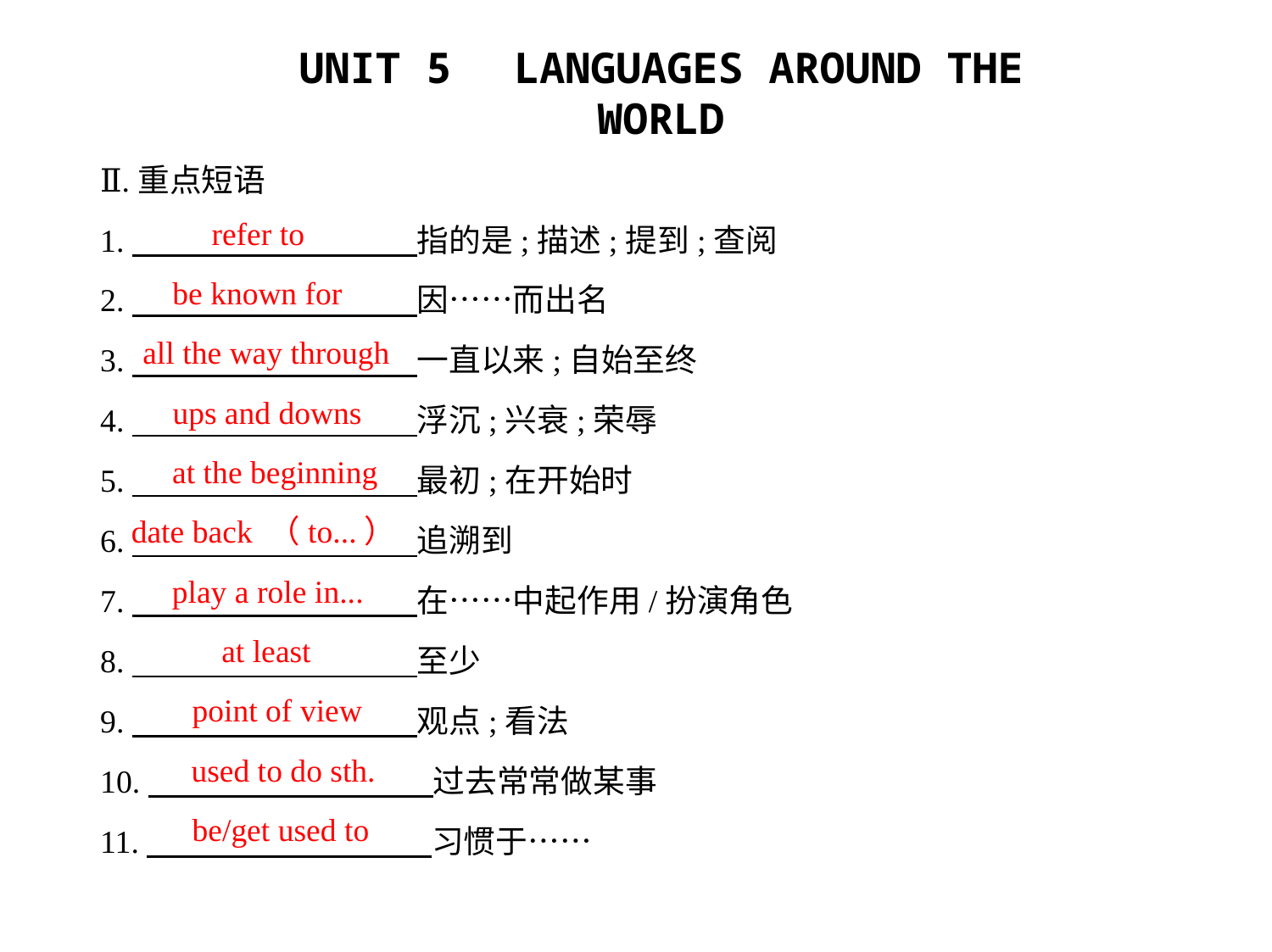

Ⅱ.重点短语
1.　　　　　　　　    指的是;描述;提到;查阅
2.　　　　　　　　    因……而出名
3.　　　　　　　　    一直以来;自始至终
4.　　　　　　　　    浮沉;兴衰;荣辱
5.　　　　　　　　    最初;在开始时
6.　　　　　　　　    追溯到
7.　　　　　　　　    在……中起作用/扮演角色
8.　　　　　　　　    至少
9.　　　　　　　　    观点;看法
10.　　　　　　　　    过去常常做某事
11.　　　　　　　　    习惯于……
refer to
be known for
all the way through
ups and downs
at the beginning
date back （to...）
play a role in...
at least
point of view
used to do sth.
be/get used to